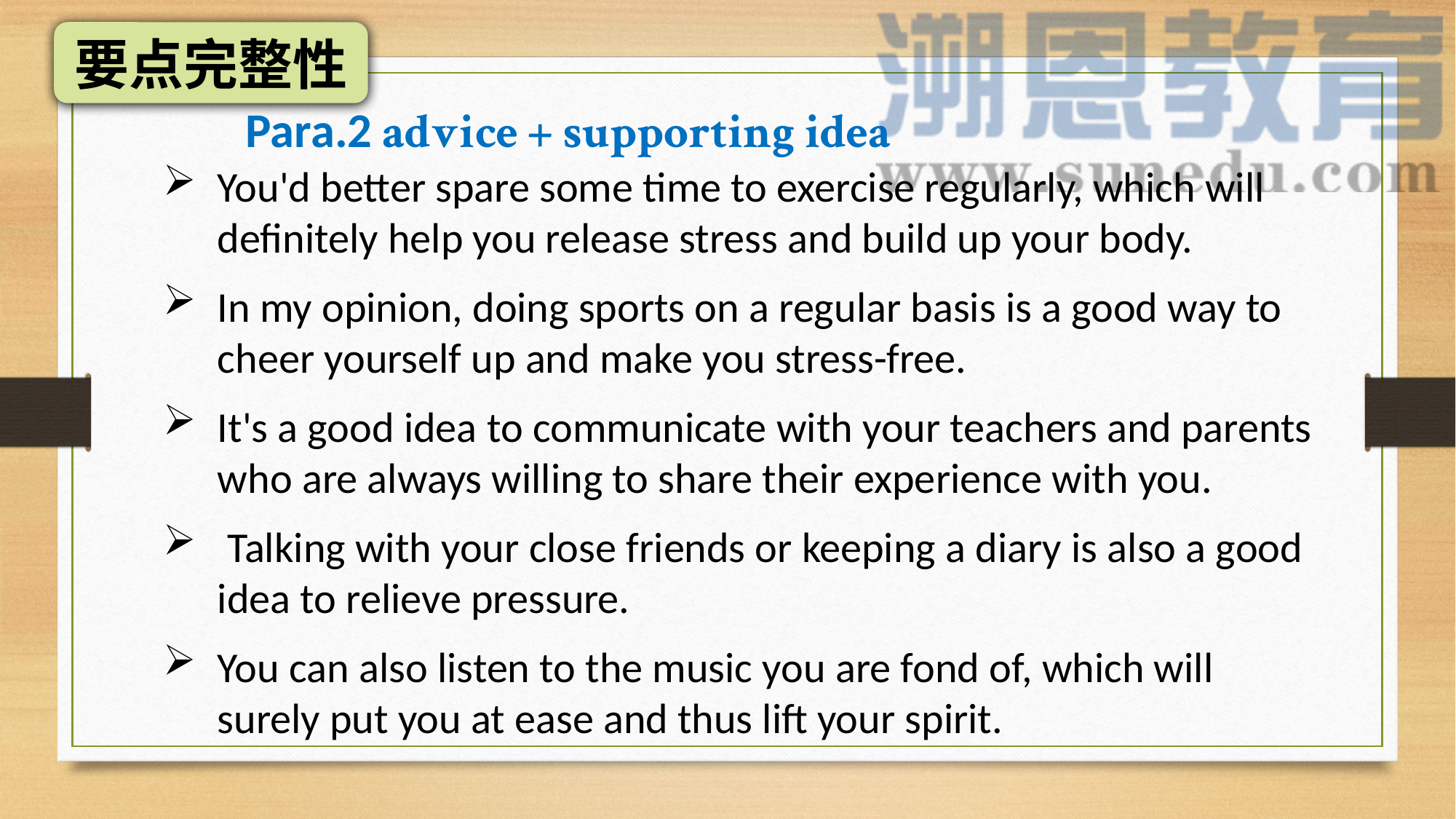

要点完整性
Para.2 advice + supporting idea
You'd better spare some time to exercise regularly, which will definitely help you release stress and build up your body.
In my opinion, doing sports on a regular basis is a good way to cheer yourself up and make you stress-free.
It's a good idea to communicate with your teachers and parents who are always willing to share their experience with you.
 Talking with your close friends or keeping a diary is also a good idea to relieve pressure.
You can also listen to the music you are fond of, which will surely put you at ease and thus lift your spirit.